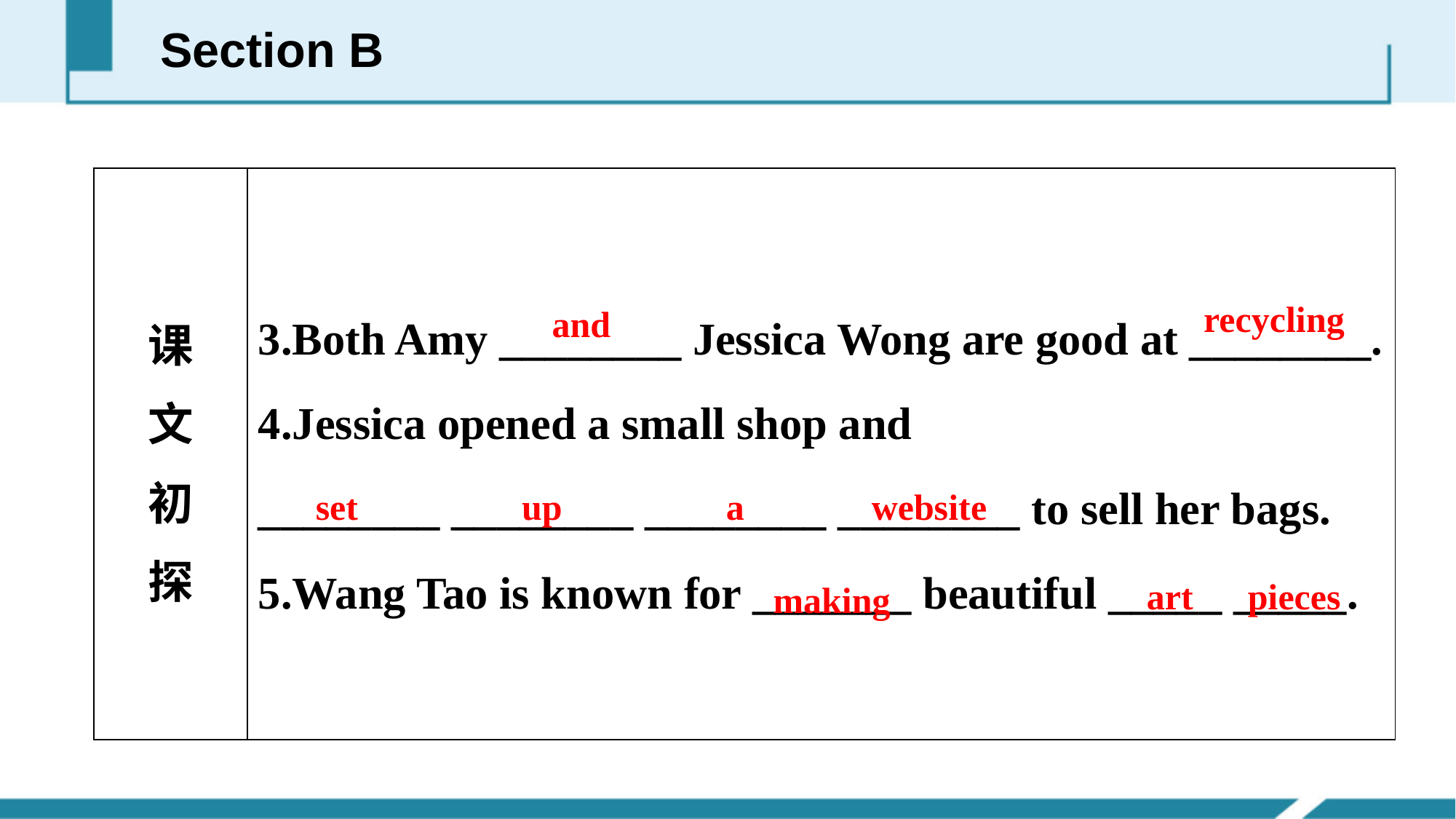

Section B
| 课 文 初 探 | 3.Both Amy \_\_\_\_\_\_\_\_ Jessica Wong are good at \_\_\_\_\_\_\_\_. 4.Jessica opened a small shop and \_\_\_\_\_\_\_\_ \_\_\_\_\_\_\_\_ \_\_\_\_\_\_\_\_ \_\_\_\_\_\_\_\_ to sell her bags. 5.Wang Tao is known for \_\_\_\_\_\_\_ beautiful \_\_\_\_\_ \_\_\_\_\_. |
| --- | --- |
recycling
and
set                  up                  a              website
art      pieces
making